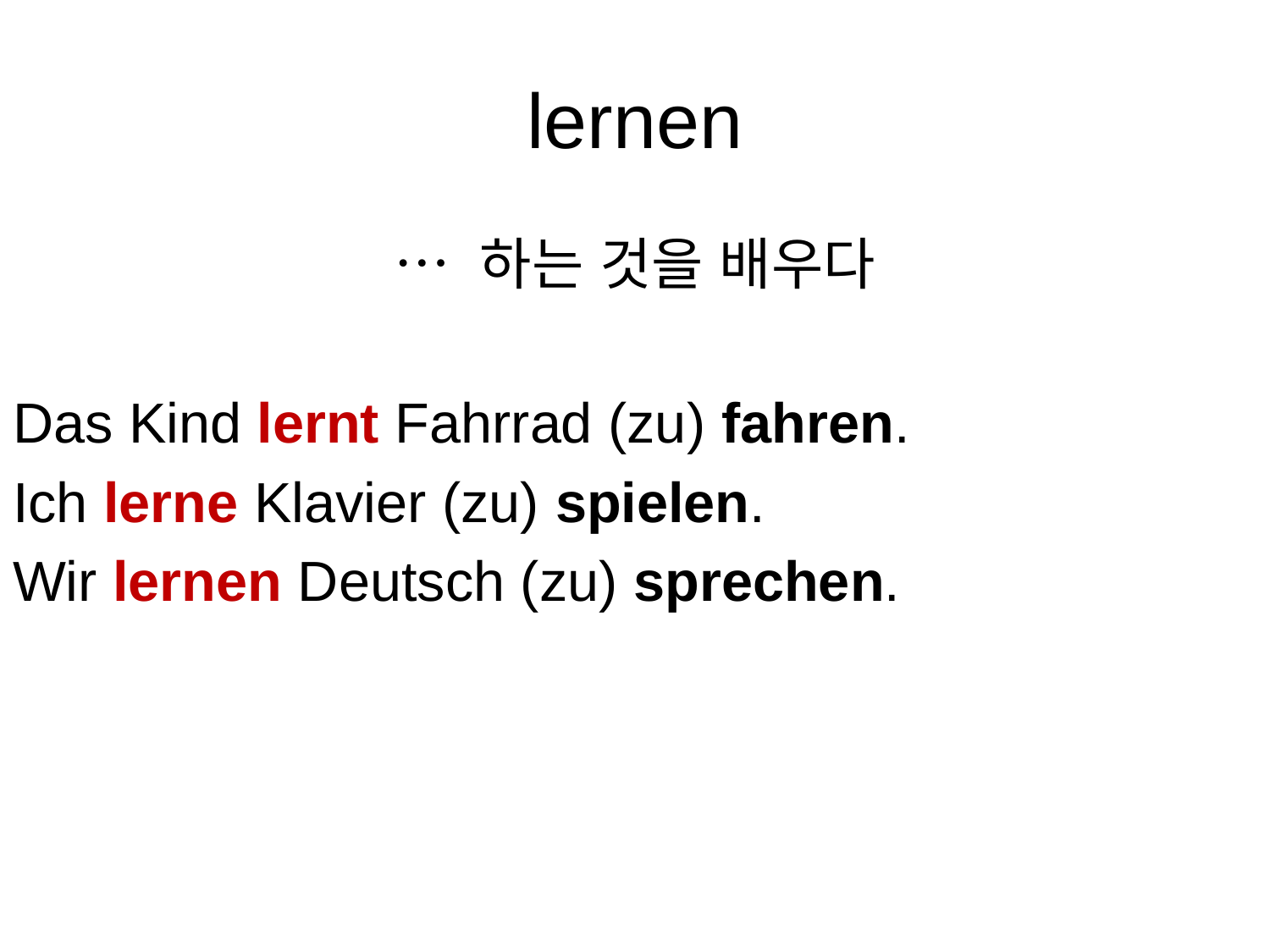

# lernen
… 하는 것을 배우다

Das Kind lernt Fahrrad (zu) fahren.
Ich lerne Klavier (zu) spielen.
Wir lernen Deutsch (zu) sprechen.